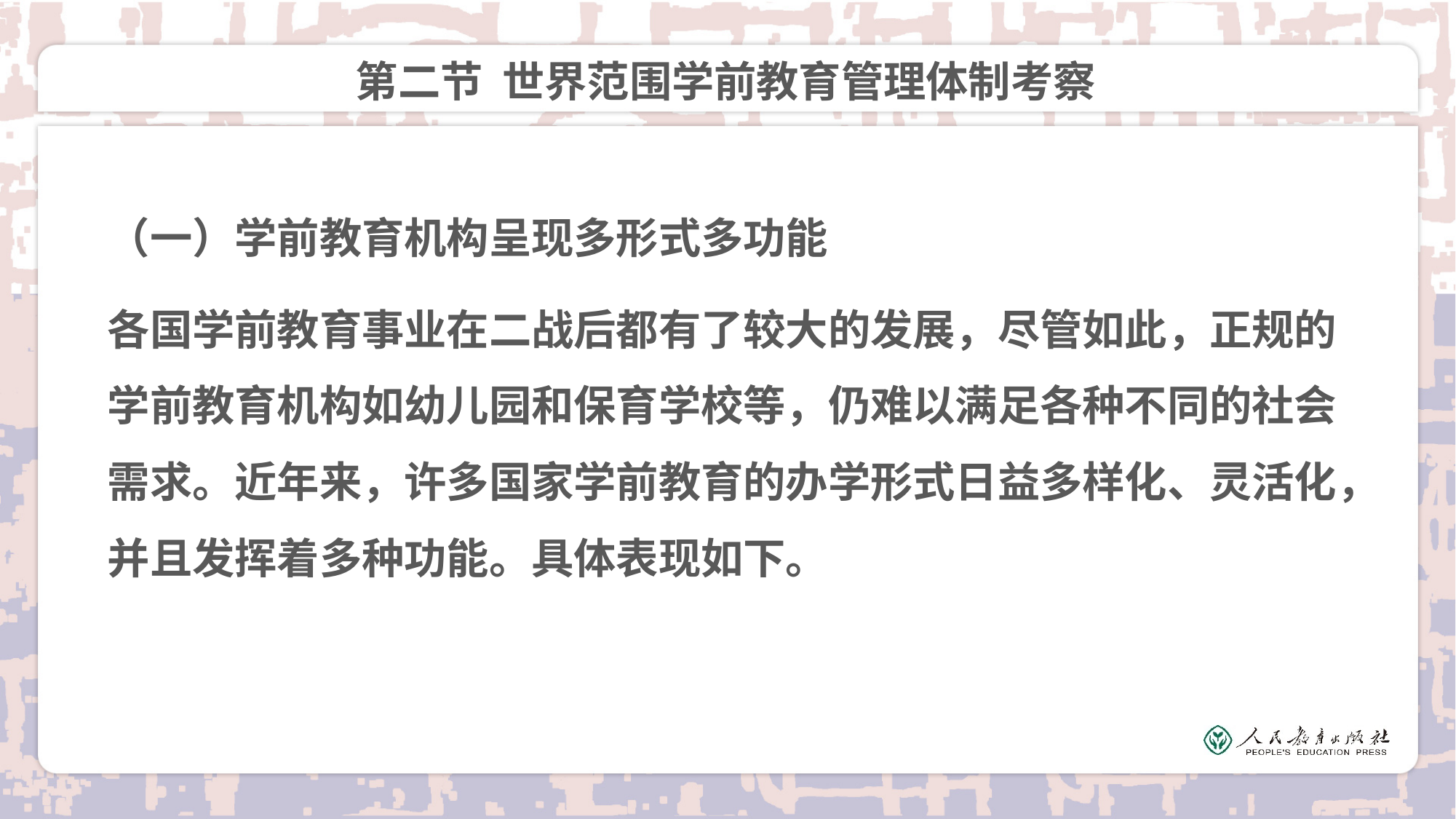

# 第二节  世界范围学前教育管理体制考察
（一）学前教育机构呈现多形式多功能
各国学前教育事业在二战后都有了较大的发展，尽管如此，正规的学前教育机构如幼儿园和保育学校等，仍难以满足各种不同的社会需求。近年来，许多国家学前教育的办学形式日益多样化、灵活化，并且发挥着多种功能。具体表现如下。